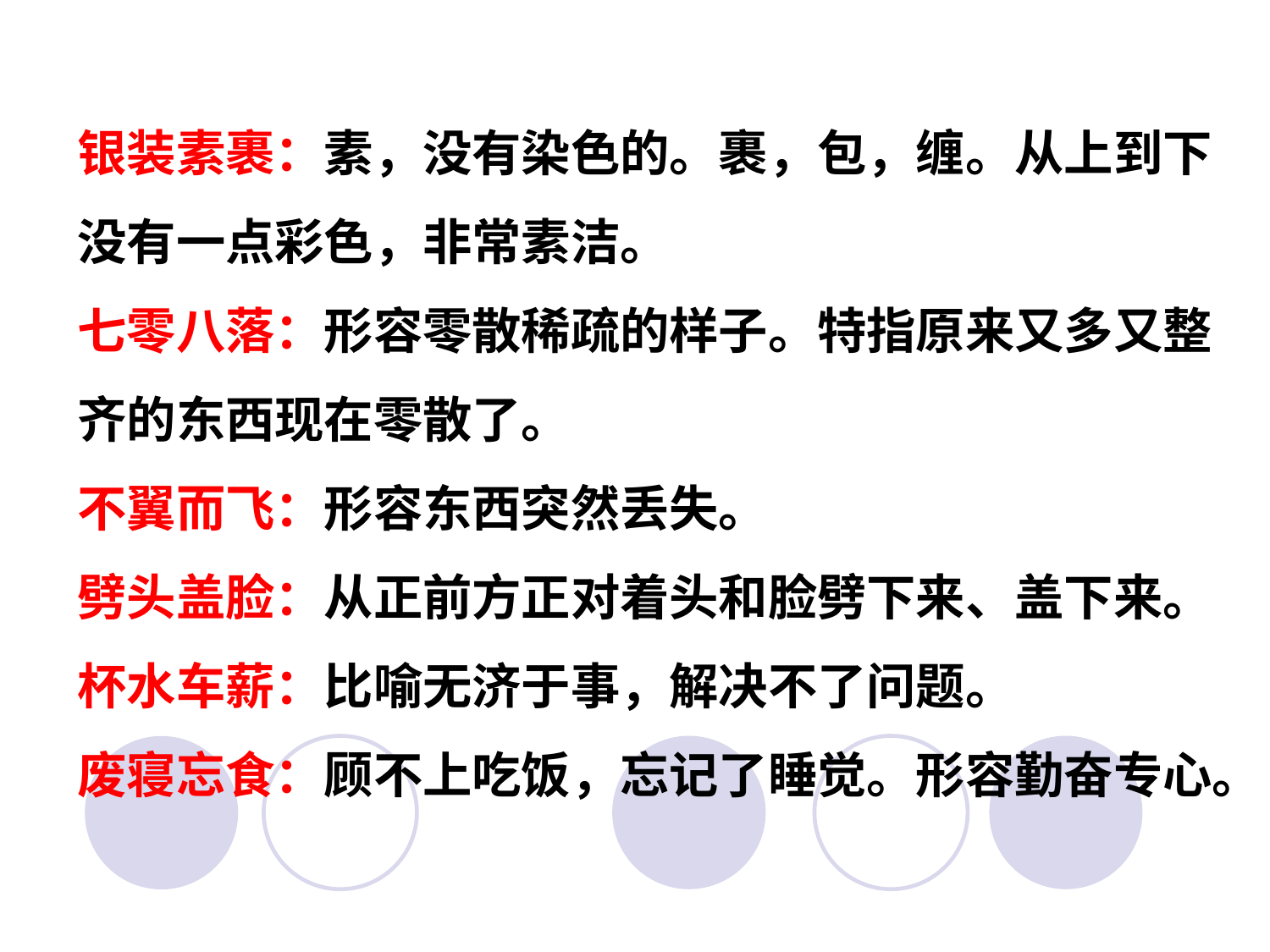

银装素裹：素，没有染色的。裹，包，缠。从上到下没有一点彩色，非常素洁。
七零八落：形容零散稀疏的样子。特指原来又多又整齐的东西现在零散了。
不翼而飞：形容东西突然丢失。
劈头盖脸：从正前方正对着头和脸劈下来、盖下来。
杯水车薪：比喻无济于事，解决不了问题。
废寝忘食：顾不上吃饭，忘记了睡觉。形容勤奋专心。